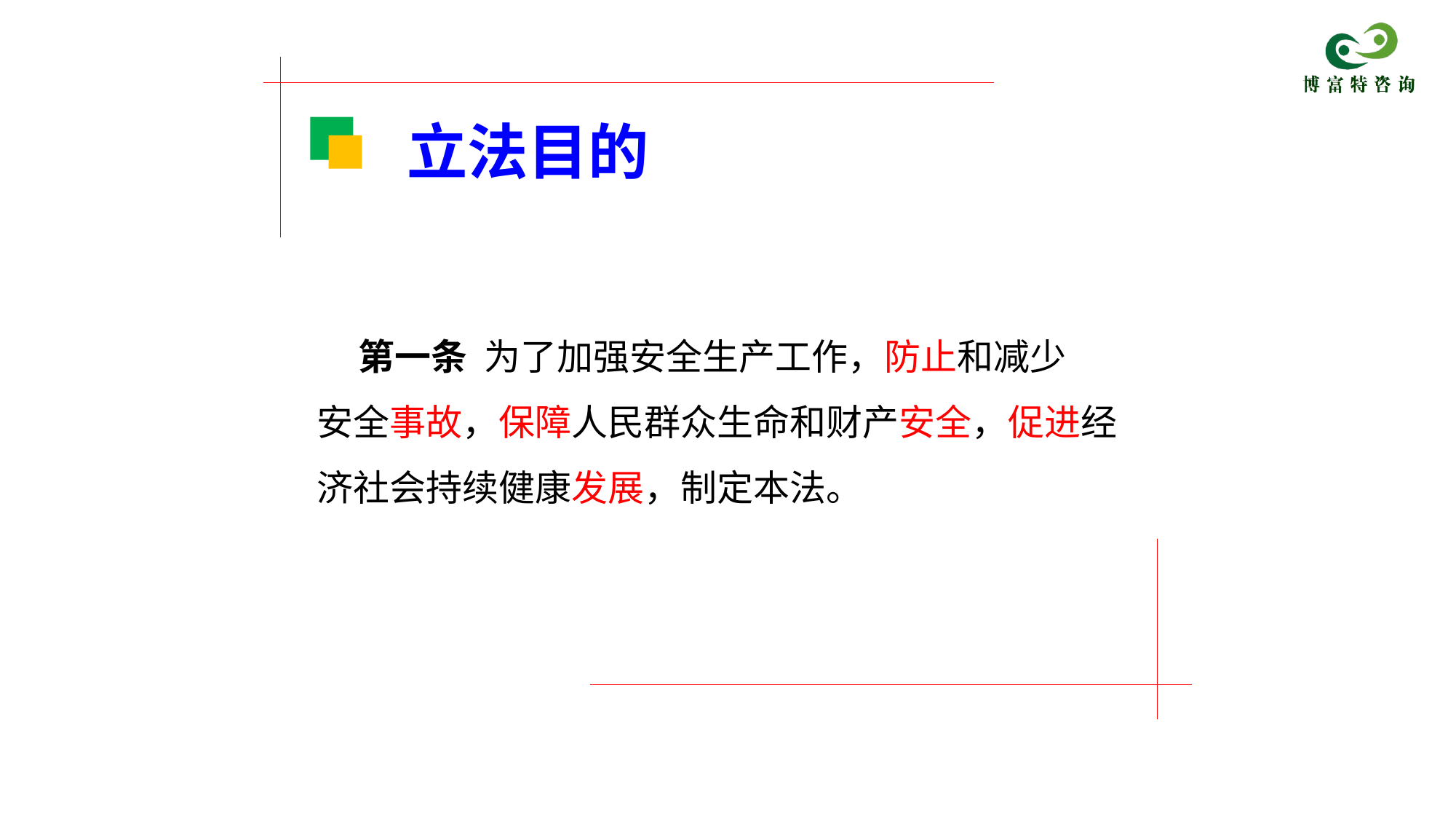

立法目的

    第一条  为了加强安全生产工作，防止和减少
安全事故，保障人民群众生命和财产安全，促进经
济社会持续健康发展，制定本法。